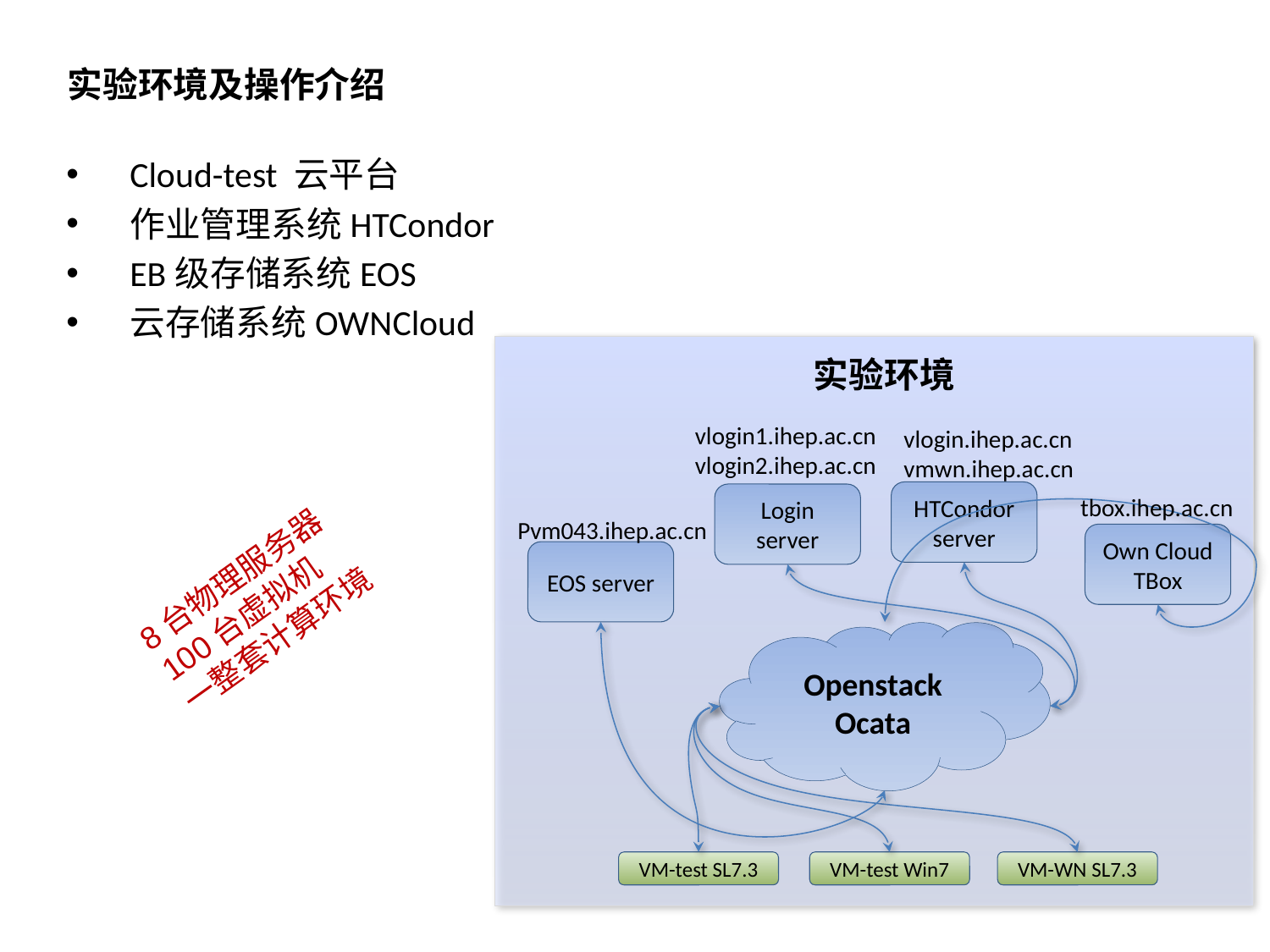

实验环境及操作介绍
Cloud-test 云平台
作业管理系统HTCondor
EB级存储系统EOS
云存储系统OWNCloud

实验环境
vlogin1.ihep.ac.cn
vlogin2.ihep.ac.cn
vlogin.ihep.ac.cn
vmwn.ihep.ac.cn
8台物理服务器
100台虚拟机
一整套计算环境
HTCondor server
Login server
tbox.ihep.ac.cn
Pvm043.ihep.ac.cn
Own Cloud
TBox
EOS server
Openstack Ocata
VM-WN SL7.3
VM-test SL7.3
VM-test Win7